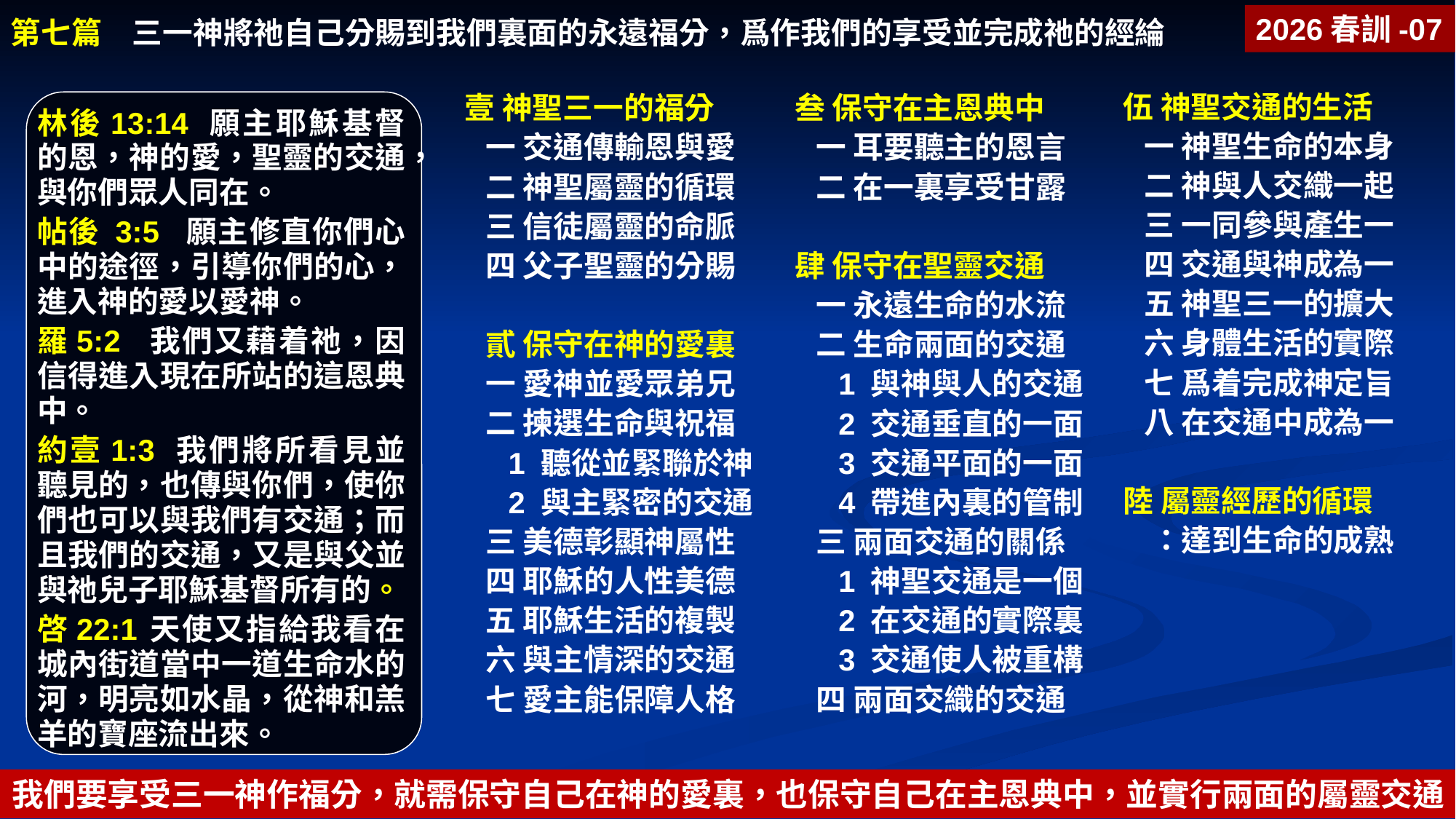

第七篇　三一神將祂自己分賜到我們裏面的永遠福分，爲作我們的享受並完成祂的經綸
2026春訓-07
伍 神聖交通的生活
一 神聖生命的本身
二 神與人交織一起
三 一同參與產生一
四 交通與神成為一
五 神聖三一的擴大
六 身體生活的實際
七 爲着完成神定旨
八 在交通中成為一

陸 屬靈經歷的循環
   ：達到生命的成熟

壹 神聖三一的福分
一 交通傳輸恩與愛
二 神聖屬靈的循環
三 信徒屬靈的命脈
四 父子聖靈的分賜

貳 保守在神的愛裏
一 愛神並愛眾弟兄
二 揀選生命與祝福
1 聽從並緊聯於神
2 與主緊密的交通
三 美德彰顯神屬性
四 耶穌的人性美德
五 耶穌生活的複製
六 與主情深的交通
七 愛主能保障人格

叁 保守在主恩典中
一 耳要聽主的恩言
二 在一裏享受甘露

肆 保守在聖靈交通
一 永遠生命的水流
二 生命兩面的交通
1 與神與人的交通
2 交通垂直的一面
3 交通平面的一面
4 帶進內裏的管制
三 兩面交通的關係
1 神聖交通是一個
2 在交通的實際裏
3 交通使人被重構
四 兩面交織的交通

林後13:14 願主耶穌基督的恩，神的愛，聖靈的交通，與你們眾人同在。
帖後 3:5  願主修直你們心中的途徑，引導你們的心，進入神的愛以愛神。
羅5:2	我們又藉着祂，因信得進入現在所站的這恩典中。
約壹1:3 我們將所看見並聽見的，也傳與你們，使你們也可以與我們有交通；而且我們的交通，又是與父並與祂兒子耶穌基督所有的。
啓22:1	天使又指給我看在城內街道當中一道生命水的河，明亮如水晶，從神和羔羊的寶座流出來。
我們要享受三一神作福分，就需保守自己在神的愛裏，也保守自己在主恩典中，並實行兩面的屬靈交通。